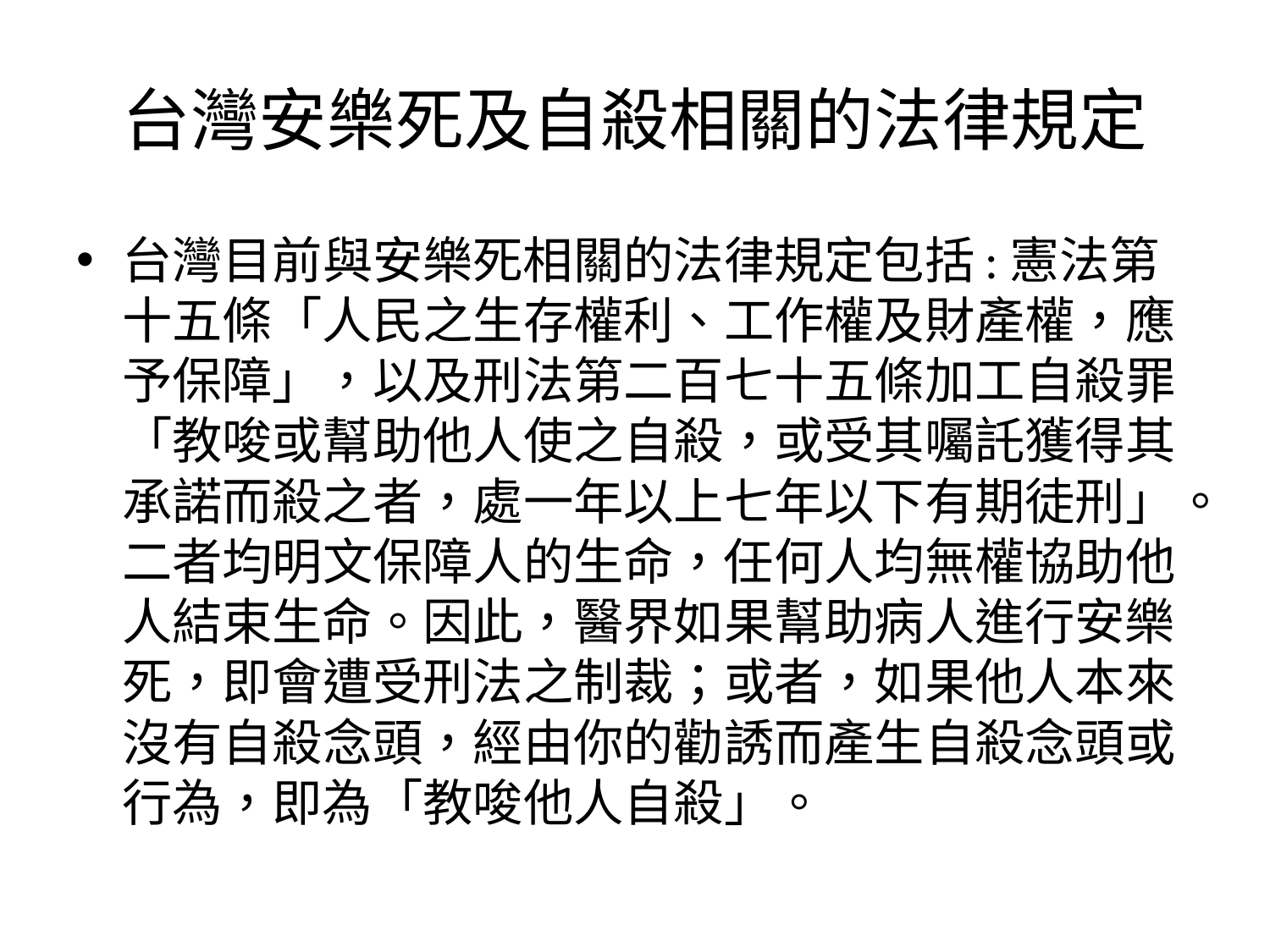

# 台灣安樂死及自殺相關的法律規定
台灣目前與安樂死相關的法律規定包括:憲法第十五條「人民之生存權利、工作權及財產權，應予保障」，以及刑法第二百七十五條加工自殺罪「教唆或幫助他人使之自殺，或受其囑託獲得其承諾而殺之者，處一年以上七年以下有期徒刑」。二者均明文保障人的生命，任何人均無權協助他人結束生命。因此，醫界如果幫助病人進行安樂死，即會遭受刑法之制裁；或者，如果他人本來沒有自殺念頭，經由你的勸誘而產生自殺念頭或行為，即為「教唆他人自殺」。